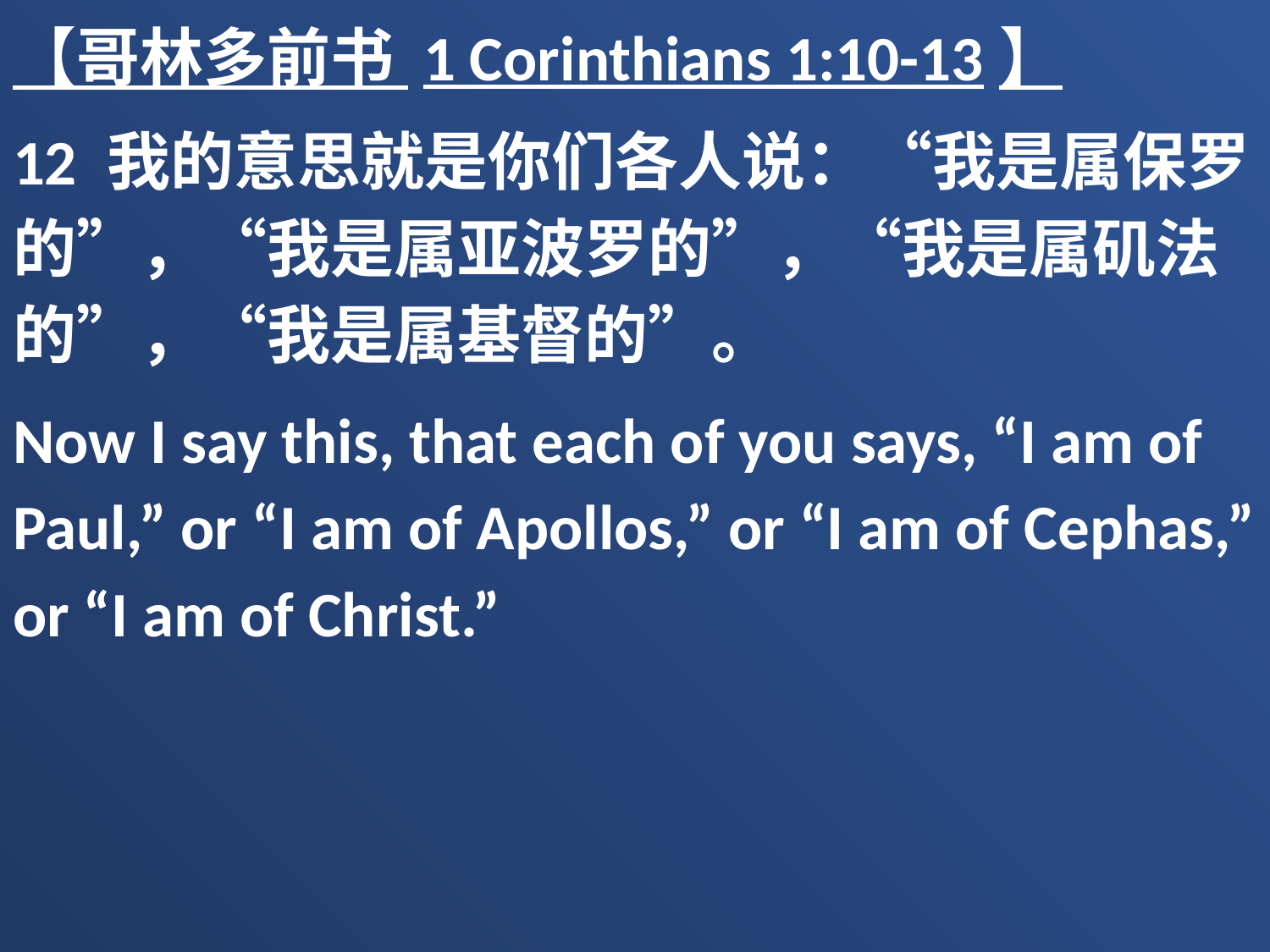

【哥林多前书 1 Corinthians 1:10-13】
12 我的意思就是你们各人说：“我是属保罗的”，“我是属亚波罗的”，“我是属矶法的”，“我是属基督的”。
Now I say this, that each of you says, “I am of Paul,” or “I am of Apollos,” or “I am of Cephas,” or “I am of Christ.”